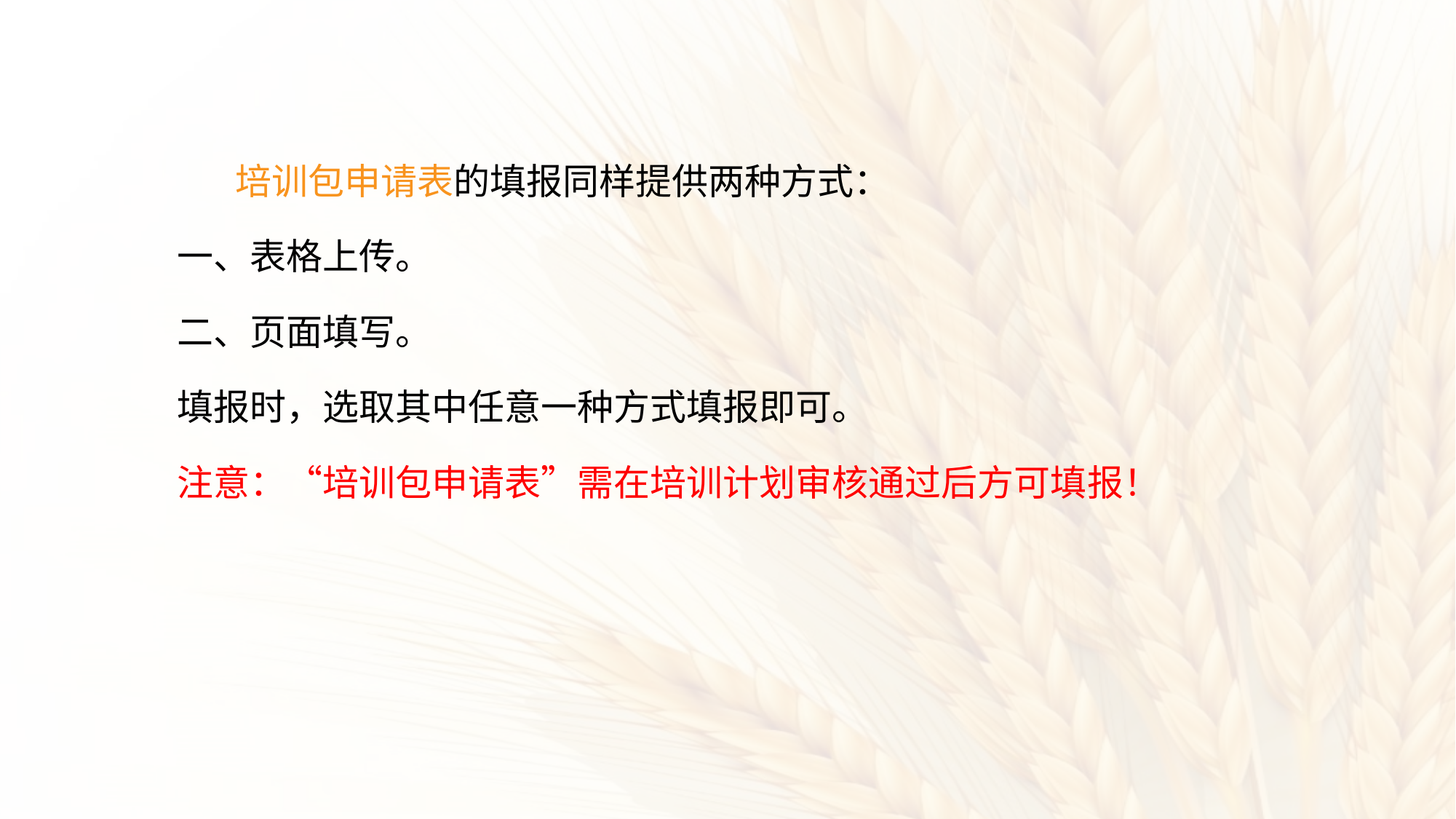

培训包申请表的填报同样提供两种方式：
一、表格上传。
二、页面填写。
填报时，选取其中任意一种方式填报即可。
注意：“培训包申请表”需在培训计划审核通过后方可填报！